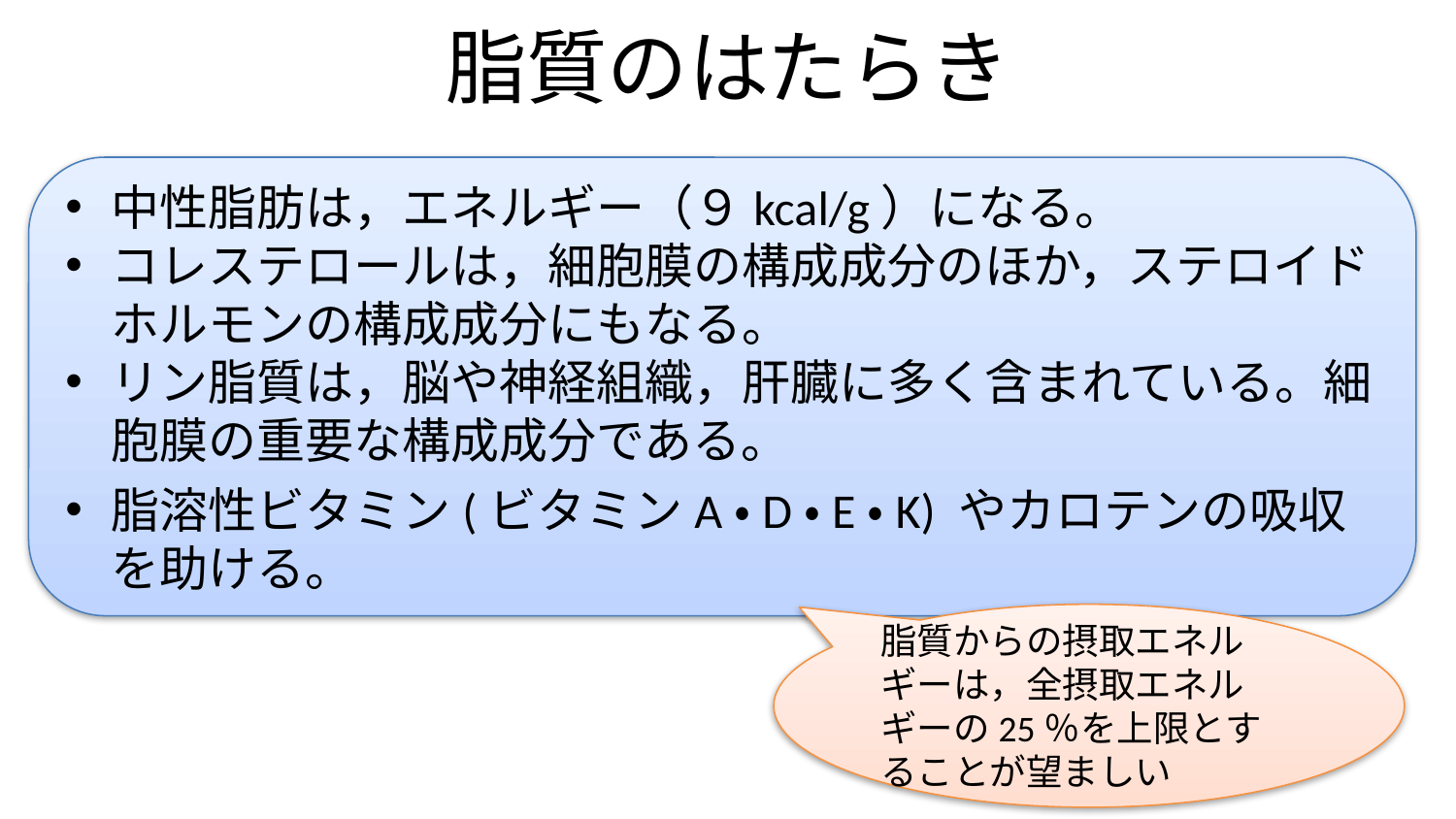

# 脂質のはたらき
中性脂肪は，エネルギー（９kcal/g）になる。
コレステロールは，細胞膜の構成成分のほか，ステロイドホルモンの構成成分にもなる。
リン脂質は，脳や神経組織，肝臓に多く含まれている。細胞膜の重要な構成成分である。
脂溶性ビタミン(ビタミンA・D・E・K) やカロテンの吸収を助ける。
脂質からの摂取エネルギーは，全摂取エネルギーの25％を上限とすることが望ましい